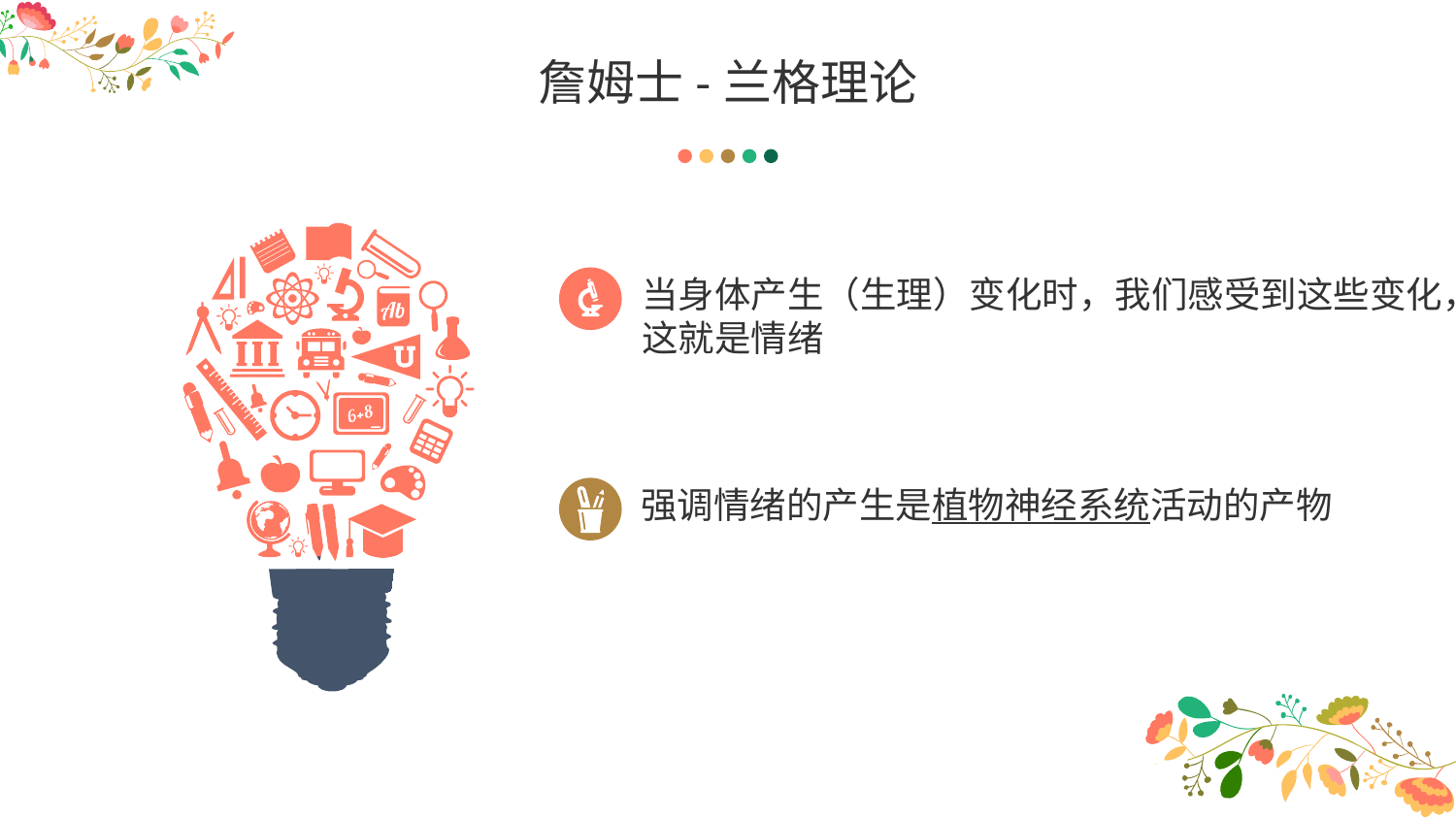

詹姆士-兰格理论

当身体产生（生理）变化时，我们感受到这些变化，
这就是情绪

强调情绪的产生是植物神经系统活动的产物